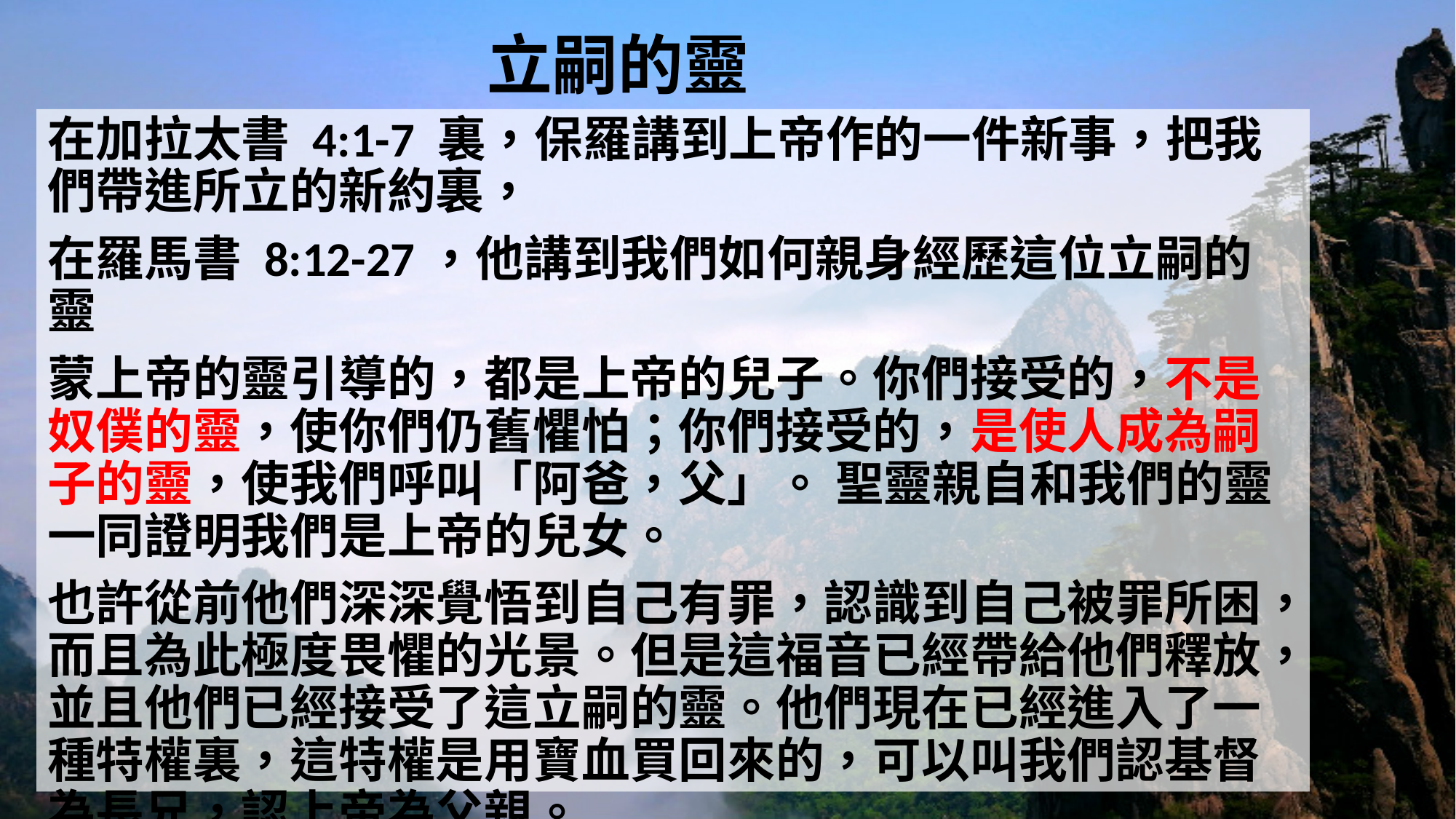

# 立嗣的靈
在加拉太書 4:1-7 裏，保羅講到上帝作的一件新事，把我們帶進所立的新約裏，
在羅馬書 8:12-27，他講到我們如何親身經歷這位立嗣的靈
蒙上帝的靈引導的，都是上帝的兒子。你們接受的，不是奴僕的靈，使你們仍舊懼怕；你們接受的，是使人成為嗣子的靈，使我們呼叫「阿爸，父」。 聖靈親自和我們的靈一同證明我們是上帝的兒女。
也許從前他們深深覺悟到自己有罪，認識到自己被罪所困，而且為此極度畏懼的光景。但是這福音已經帶給他們釋放，並且他們已經接受了這立嗣的靈。他們現在已經進入了一種特權裏，這特權是用寶血買回來的，可以叫我們認基督為長兄，認上帝為父親。